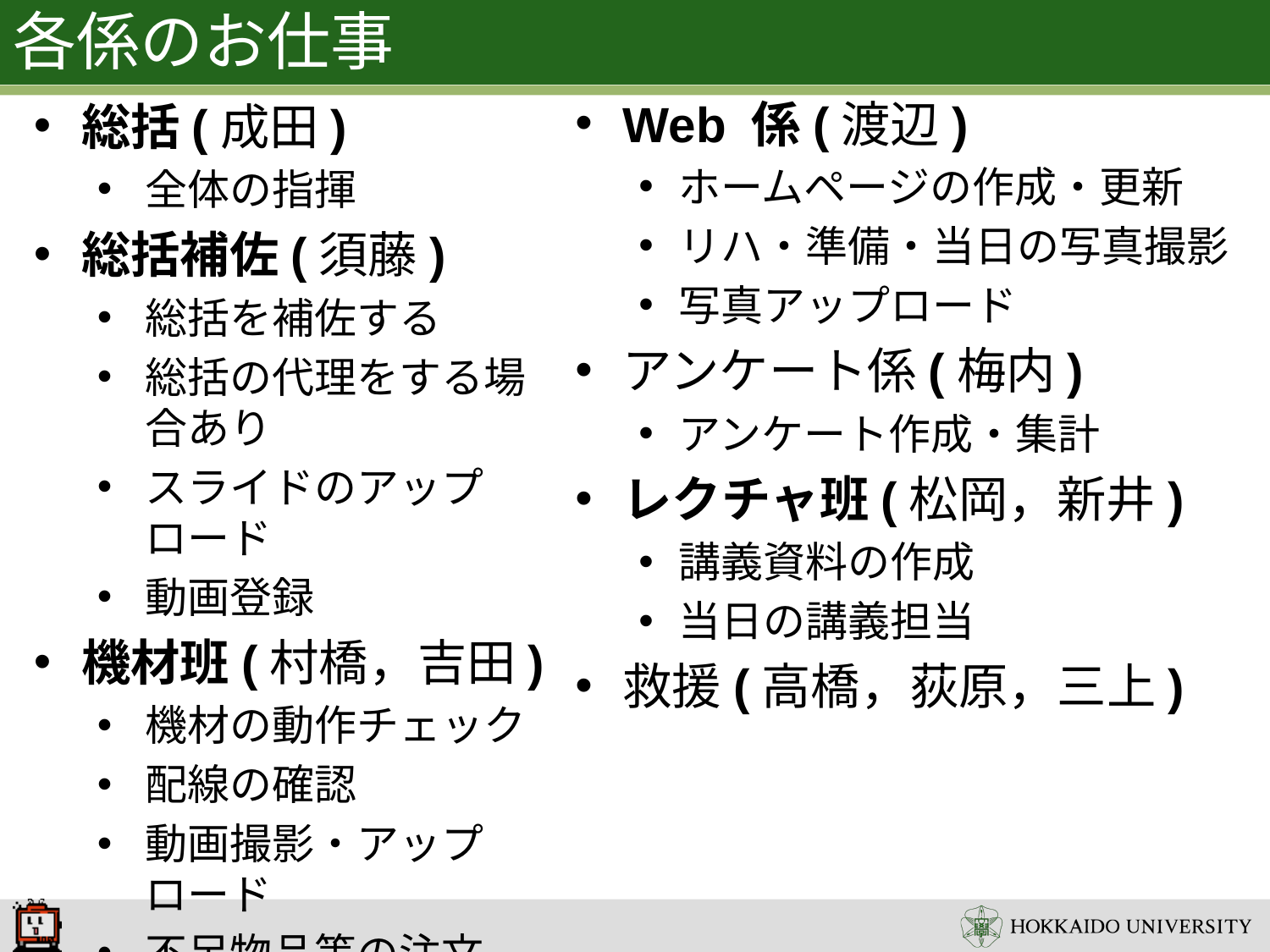

# 各係のお仕事
Web 係(渡辺)
ホームページの作成・更新
リハ・準備・当日の写真撮影
写真アップロード
アンケート係(梅内)
アンケート作成・集計
レクチャ班(松岡，新井)
講義資料の作成
当日の講義担当
救援(高橋，荻原，三上)
総括(成田)
全体の指揮
総括補佐(須藤)
総括を補佐する
総括の代理をする場合あり
スライドのアップロード
動画登録
機材班(村橋，吉田)
機材の動作チェック
配線の確認
動画撮影・アップロード
不足物品等の注文